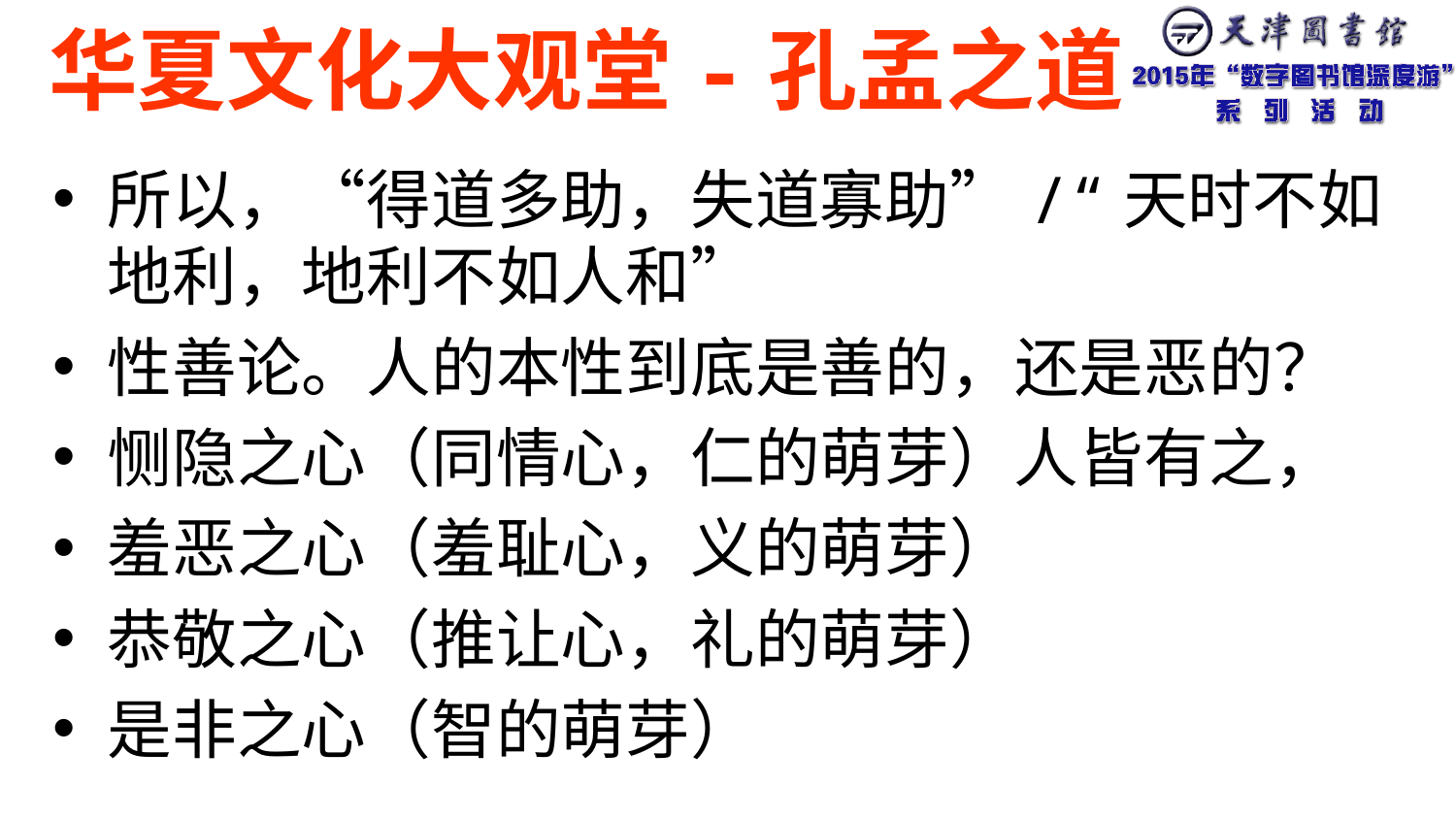

# 华夏文化大观堂-孔孟之道
所以，“得道多助，失道寡助”/“天时不如地利，地利不如人和”
性善论。人的本性到底是善的，还是恶的？
恻隐之心（同情心，仁的萌芽）人皆有之，
羞恶之心（羞耻心，义的萌芽）
恭敬之心（推让心，礼的萌芽）
是非之心（智的萌芽）